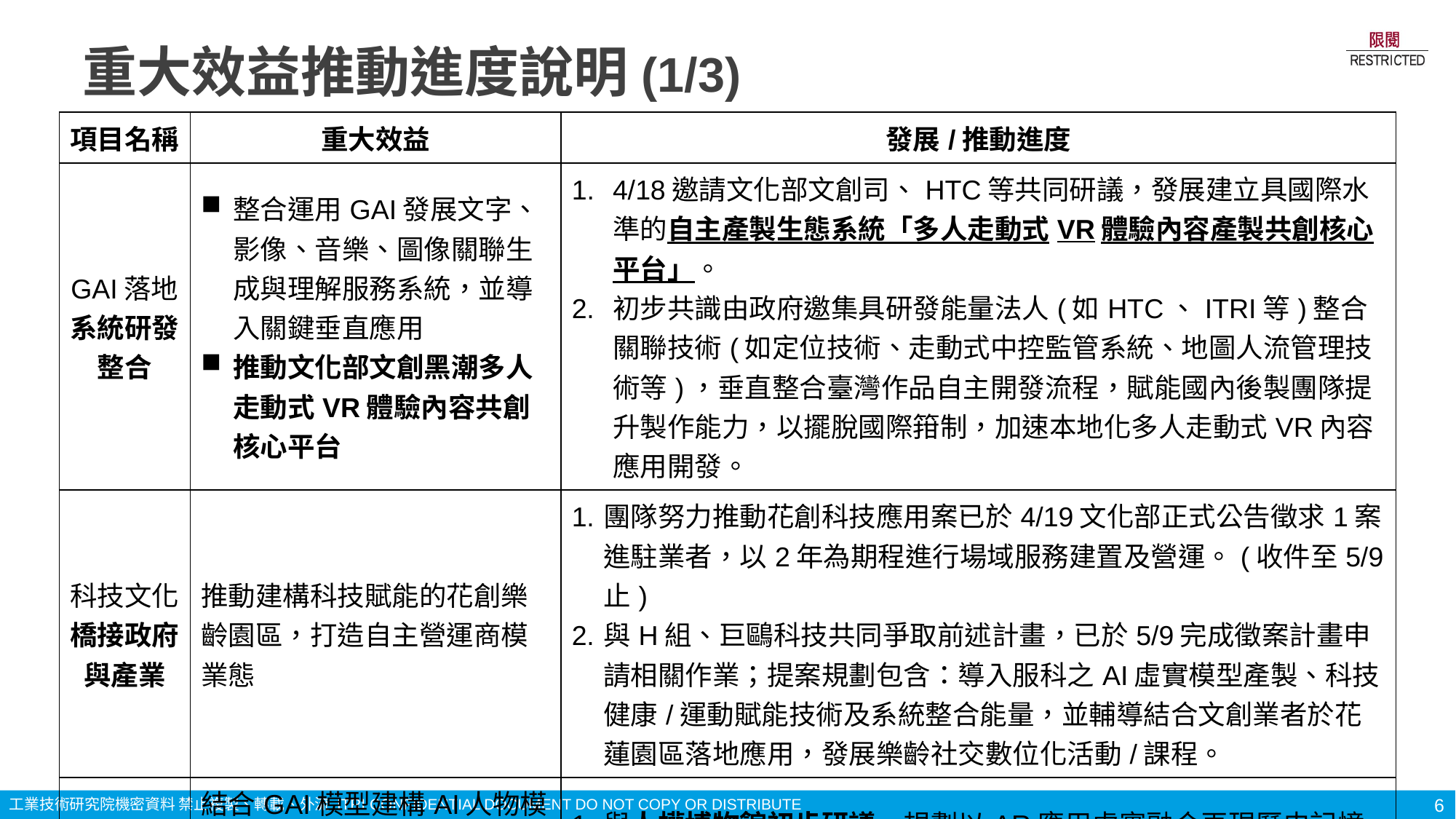

# 重大效益推動進度說明(1/3)
| 項目名稱 | 重大效益 | 發展/推動進度 |
| --- | --- | --- |
| GAI落地系統研發整合 | 整合運用GAI發展文字、影像、音樂、圖像關聯生成與理解服務系統，並導入關鍵垂直應用 推動文化部文創黑潮多人走動式VR體驗內容共創核心平台 | 4/18邀請文化部文創司、HTC等共同研議，發展建立具國際水準的自主產製生態系統「多人走動式VR體驗內容產製共創核心平台」。 初步共識由政府邀集具研發能量法人(如HTC、ITRI等)整合關聯技術(如定位技術、走動式中控監管系統、地圖人流管理技術等)，垂直整合臺灣作品自主開發流程，賦能國內後製團隊提升製作能力，以擺脫國際箝制，加速本地化多人走動式VR內容應用開發。 |
| 科技文化橋接政府與產業 | 推動建構科技賦能的花創樂齡園區，打造自主營運商模業態 | 團隊努力推動花創科技應用案已於4/19文化部正式公告徵求1案進駐業者，以2年為期程進行場域服務建置及營運。(收件至5/9止) 與H組、巨鷗科技共同爭取前述計畫，已於5/9完成徵案計畫申請相關作業；提案規劃包含：導入服科之AI虛實模型產製、科技健康/運動賦能技術及系統整合能量，並輔導結合文創業者於花蓮園區落地應用，發展樂齡社交數位化活動/課程。 |
| 文化科技產業轉型升級 | 結合GAI模型建構AI人物模型，並創作智慧化人物互動經驗的對話導覽機器人服務系統整合，推動導入博物館/園區場域，促動產業轉型升級 | 與人權博物館初步研議，規劃以AR應用虛實融合再現歷史記憶空間，運用GAI建構受難者與觀眾對話模型，並整合互動即時詢答應用服務。 因應南科考古館沉浸式體驗展覽需求，整合愛迪斯科技互動應用方案供參考，持續互動討論中。 |

6